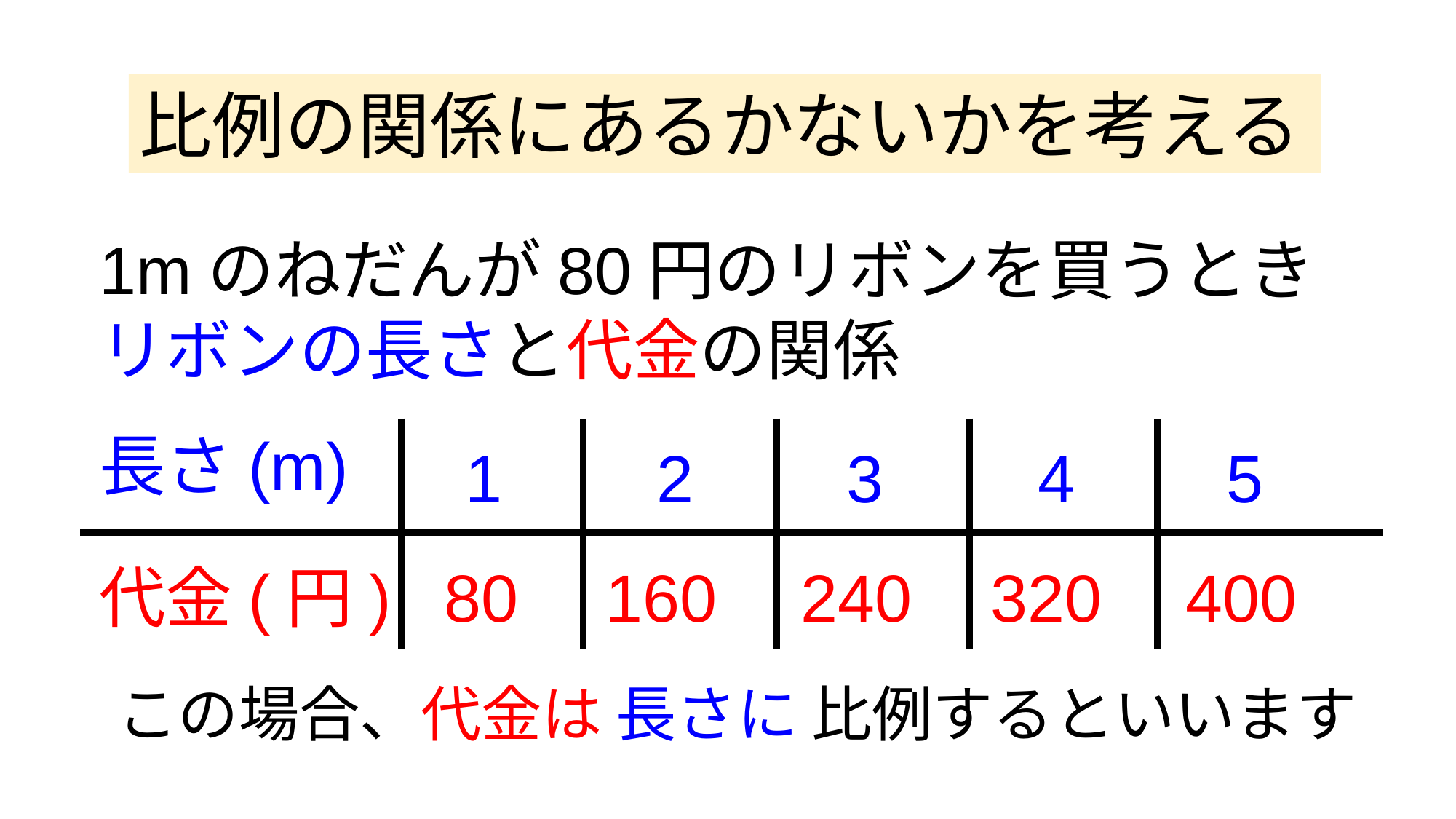

比例の関係にあるかないかを考える
1mのねだんが80円のリボンを買うときリボンの長さと代金の関係
長さ(m)
1
2
3
4
5
80
160
240
320
400
代金(円)
この場合、代金は 長さに 比例するといいます